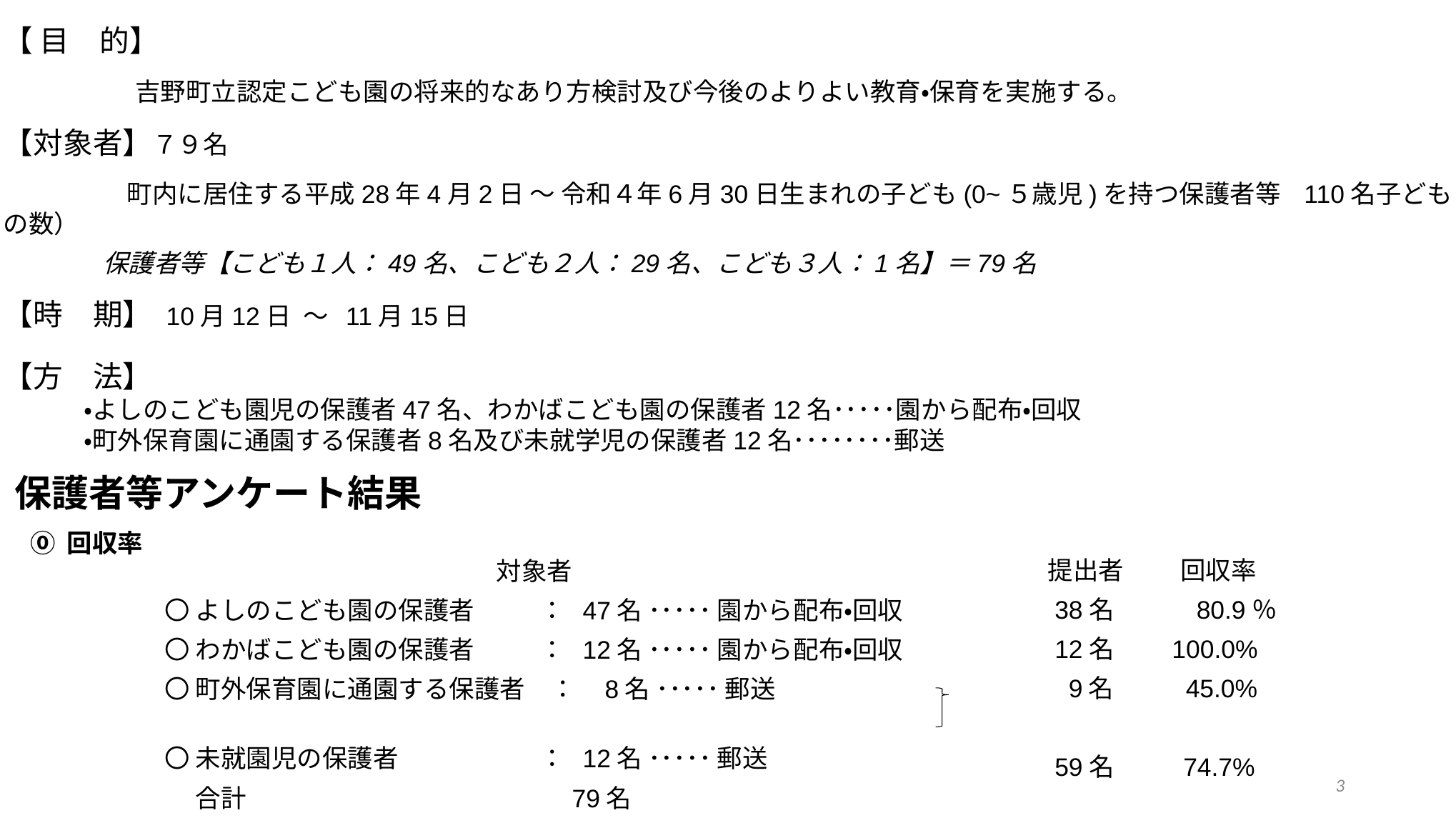

【 目　的】

　　　             吉野町立認定こども園の将来的なあり方検討及び今後のよりよい教育・保育を実施する。

【対象者】７９名

　　　　      町内に居住する平成28年4月2日 ～ 令和４年6月30日生まれの子ども(0~５歳児)を持つ保護者等   110名子どもの数）

　             保護者等【こども１人：49名、こども２人：29名、こども３人：1名】＝79名

【時　期】 10月12日  ～  11月15日

【方　法】
             ・よしのこども園児の保護者47名、わかばこども園の保護者12名･････園から配布・回収
             ・町外保育園に通園する保護者8名及び未就学児の保護者12名････････郵送
保護者等アンケート結果
⓪ 回収率
提出者 　　回収率

 38名　　　80.9％

 12名         100.0%

   9名         045.0%

 59名           74.7%
                                                         対象者

〇 よしのこども園の保護者       　：  47名 ･････ 園から配布・回収

〇 わかばこども園の保護者       　：  12名 ･････ 園から配布・回収

〇 町外保育園に通園する保護者　：    8名 ･････ 郵送ら配布・回収

〇 未就園児の保護者　　　       　：  12名 ･････ 郵送

　 合計            　　　　　　　　　    79名

連携

3